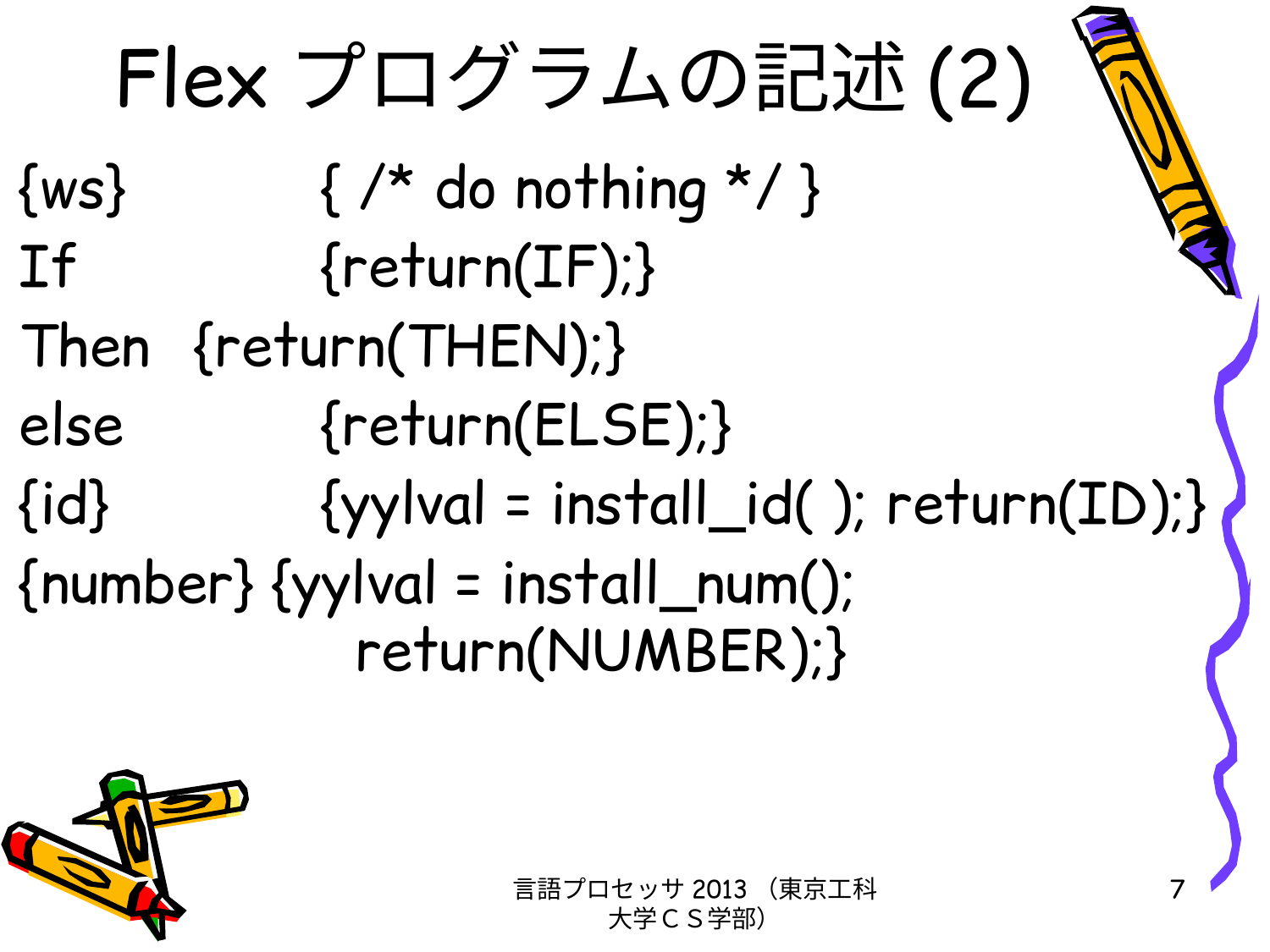

# Flexプログラムの記述(2)
{ws}		{ /* do nothing */ }
If		{return(IF);}
Then	{return(THEN);}
else 		{return(ELSE);}
{id}		{yylval = install_id( ); return(ID);}
{number} {yylval = install_num();
		  return(NUMBER);}

言語プロセッサ2013（東京工科大学ＣＳ学部）
7